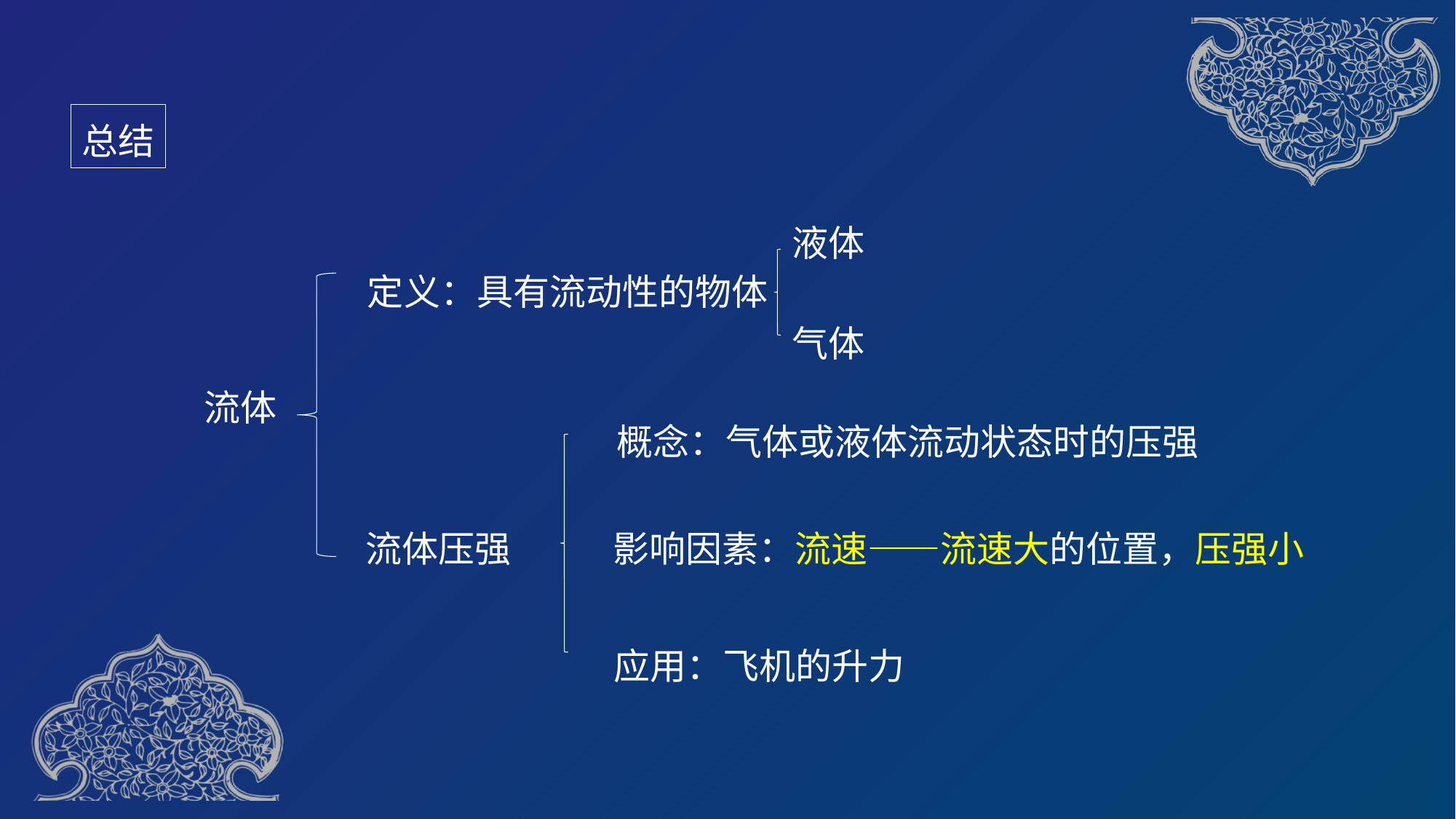

总结
液体

定义：具有流动性的物体
气体

流体
概念：气体或液体流动状态时的压强

流体压强
影响因素：流速——流速大的位置，压强小

应用：飞机的升力